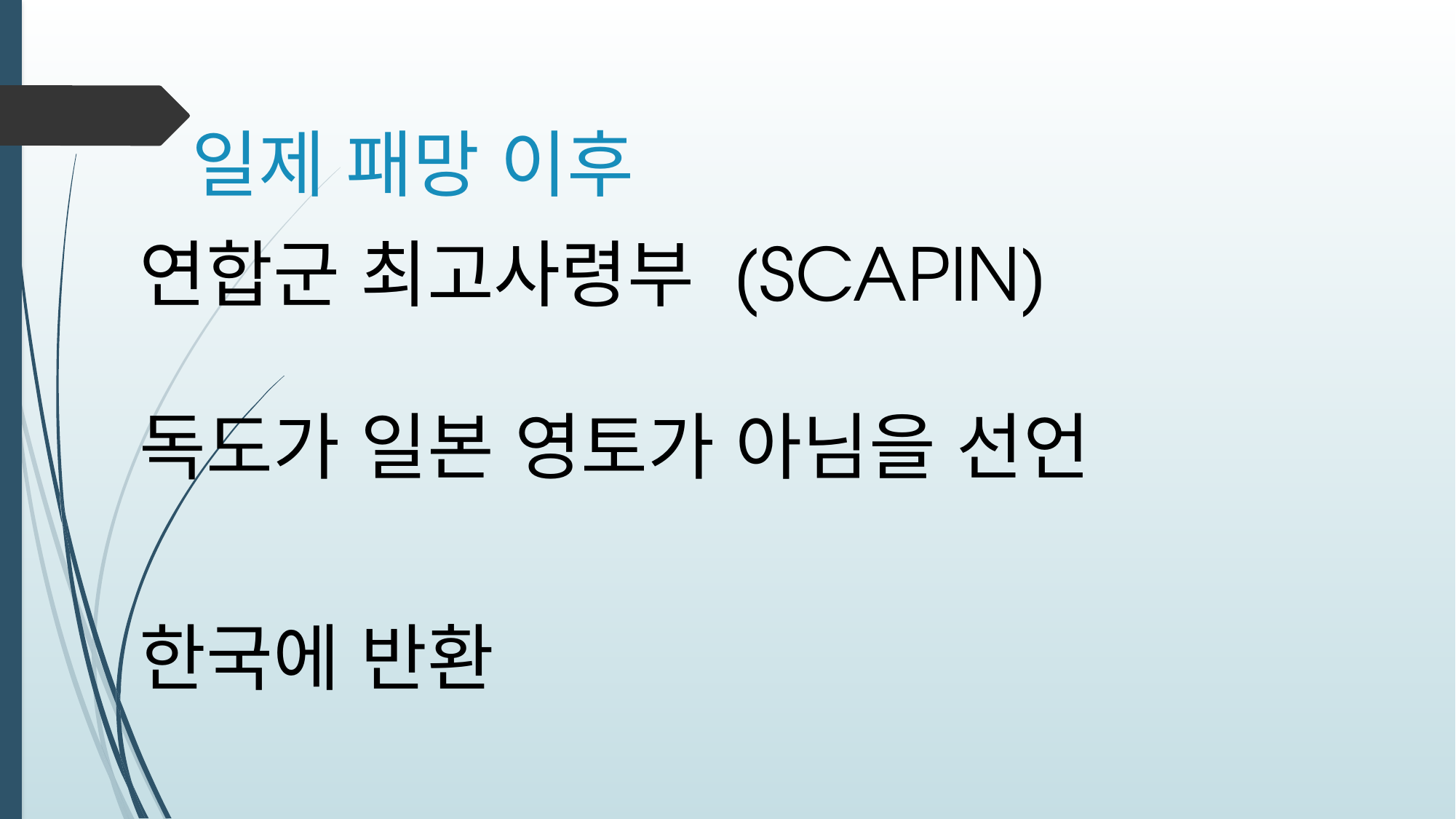

# 일제 패망 이후
연합군 최고사령부 (SCAPIN)
독도가 일본 영토가 아님을 선언
한국에 반환